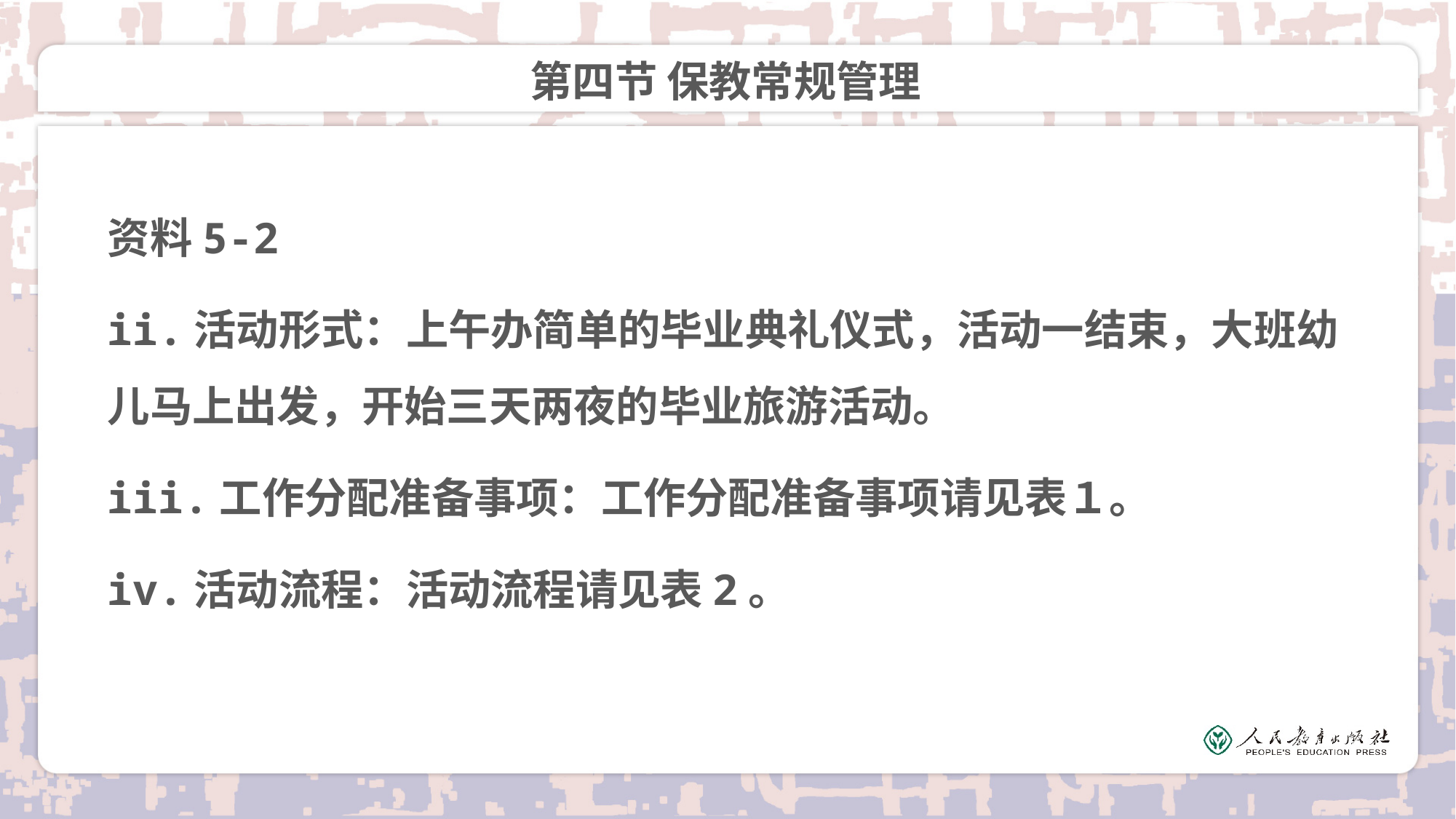

# 第四节 保教常规管理
资料5-2
ii.活动形式：上午办简单的毕业典礼仪式，活动一结束，大班幼儿马上出发，开始三天两夜的毕业旅游活动。
iii.工作分配准备事项：工作分配准备事项请见表１。
iv.活动流程：活动流程请见表2。